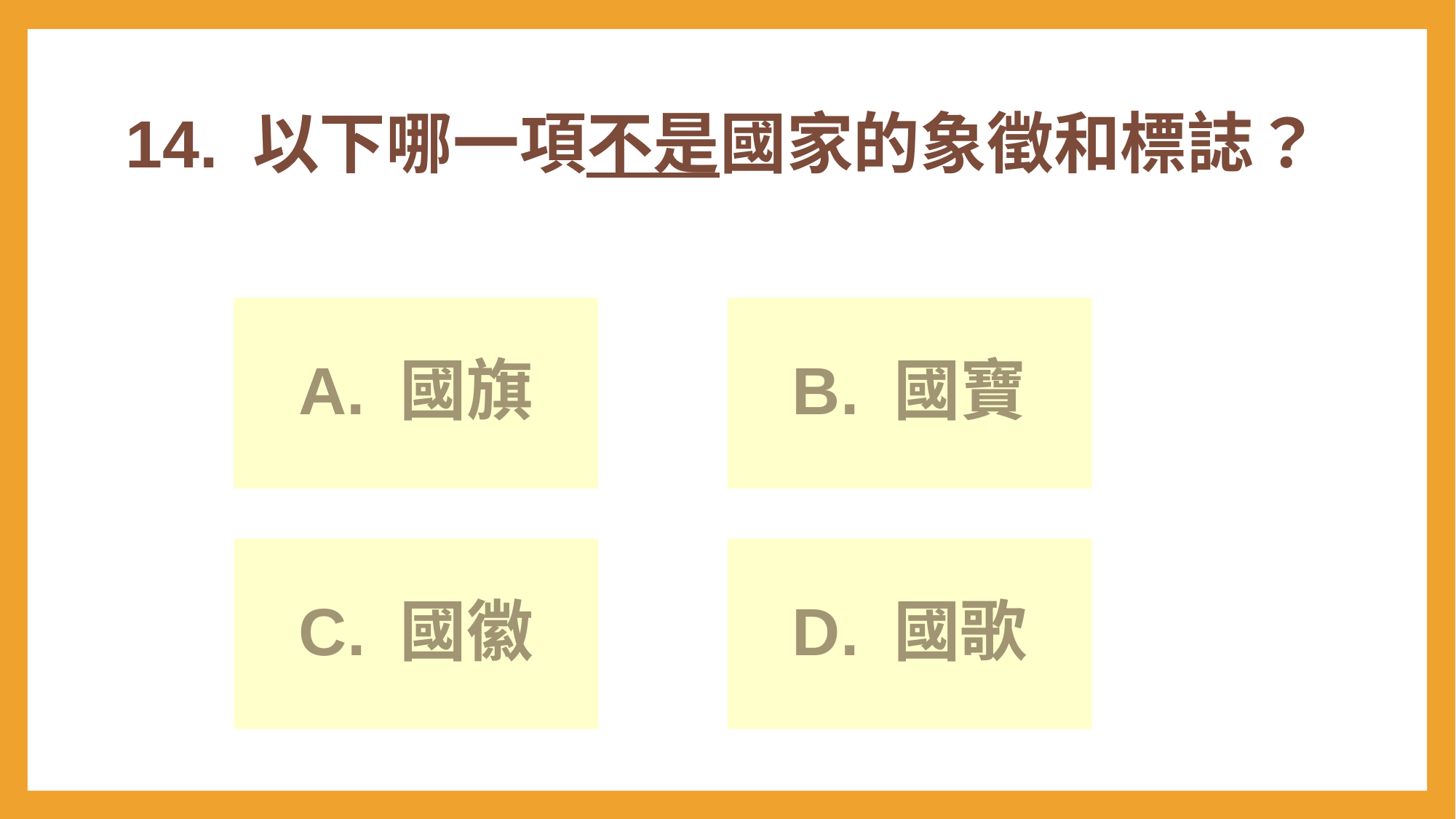

# 14. 以下哪一項不是國家的象徵和標誌？
A. 國旗
B. 國寶
C. 國徽
D. 國歌